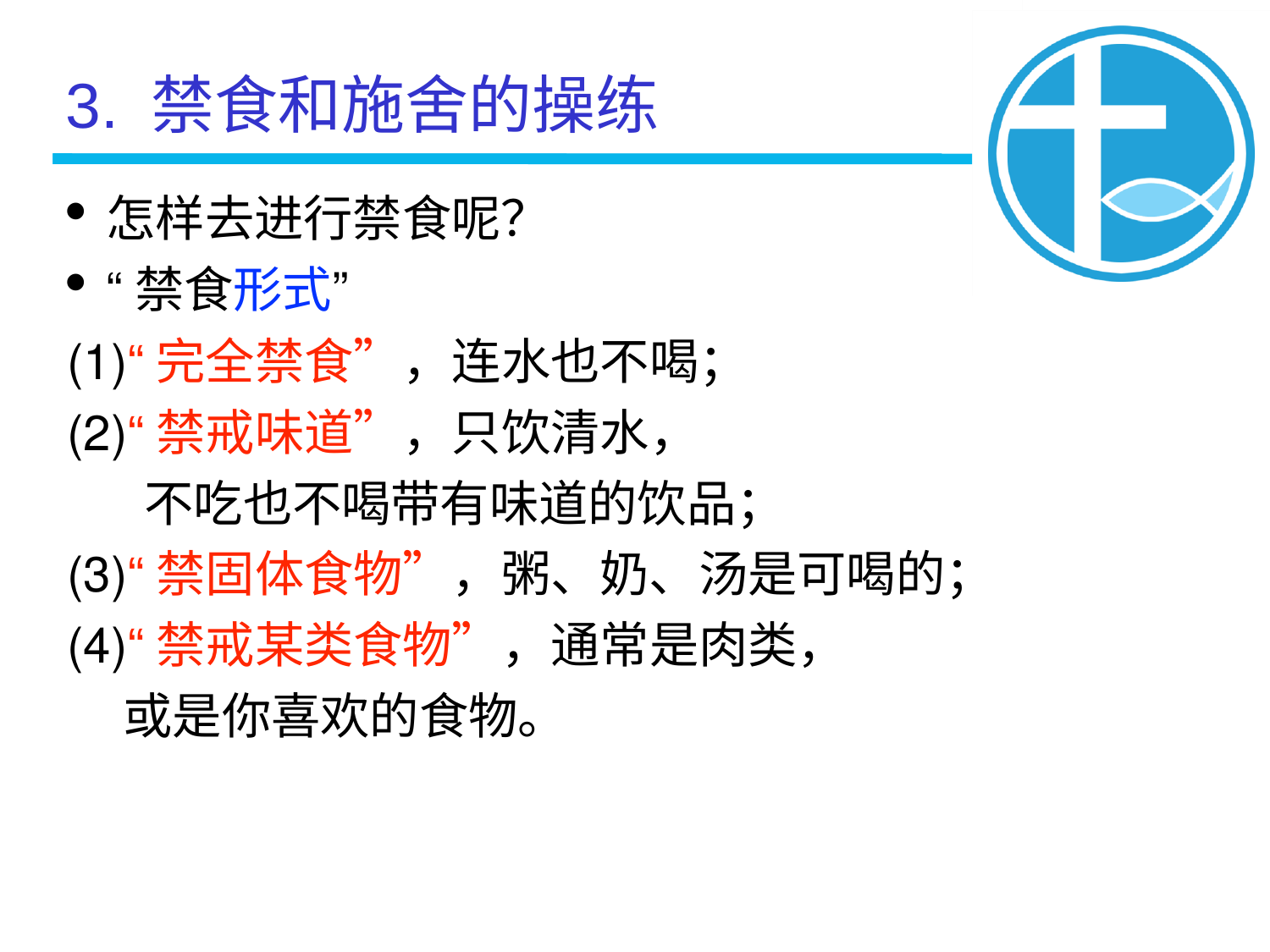

3. 禁食和施舍的操练
怎样去进行禁食呢？
“禁食形式”
(1)“完全禁食”，连水也不喝；
(2)“禁戒味道”，只饮清水，
       不吃也不喝带有味道的饮品；
(3)“禁固体食物”，粥、奶、汤是可喝的；
(4)“禁戒某类食物”，通常是肉类，
    或是你喜欢的食物。